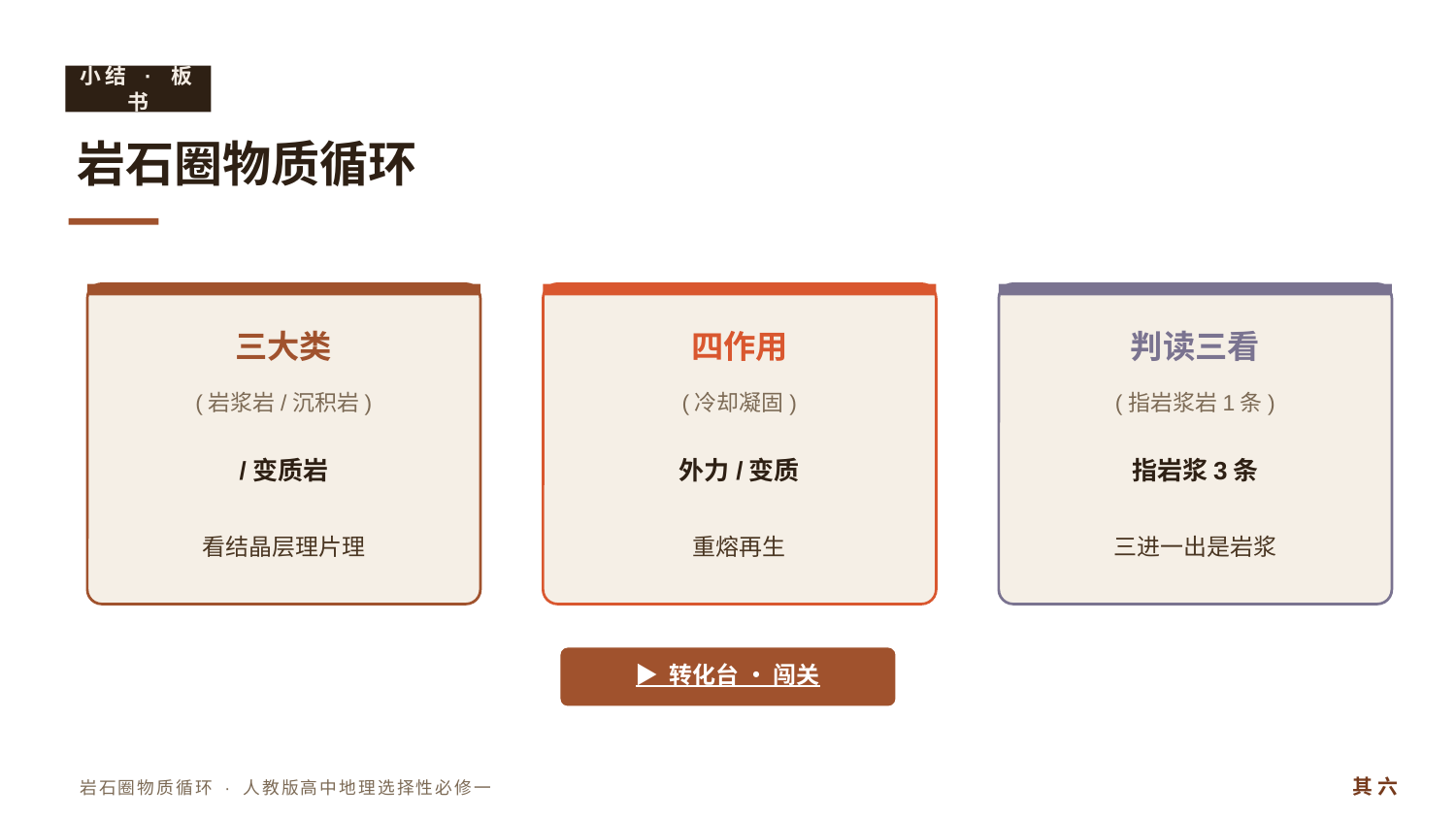

小结 · 板书

岩石圈物质循环

三大类
四作用
判读三看
(岩浆岩/沉积岩)
(冷却凝固)
(指岩浆岩1条)
/变质岩
外力/变质
指岩浆3条
看结晶层理片理
重熔再生
三进一出是岩浆
▶  转化台 · 闯关

其 六
岩石圈物质循环 · 人教版高中地理选择性必修一